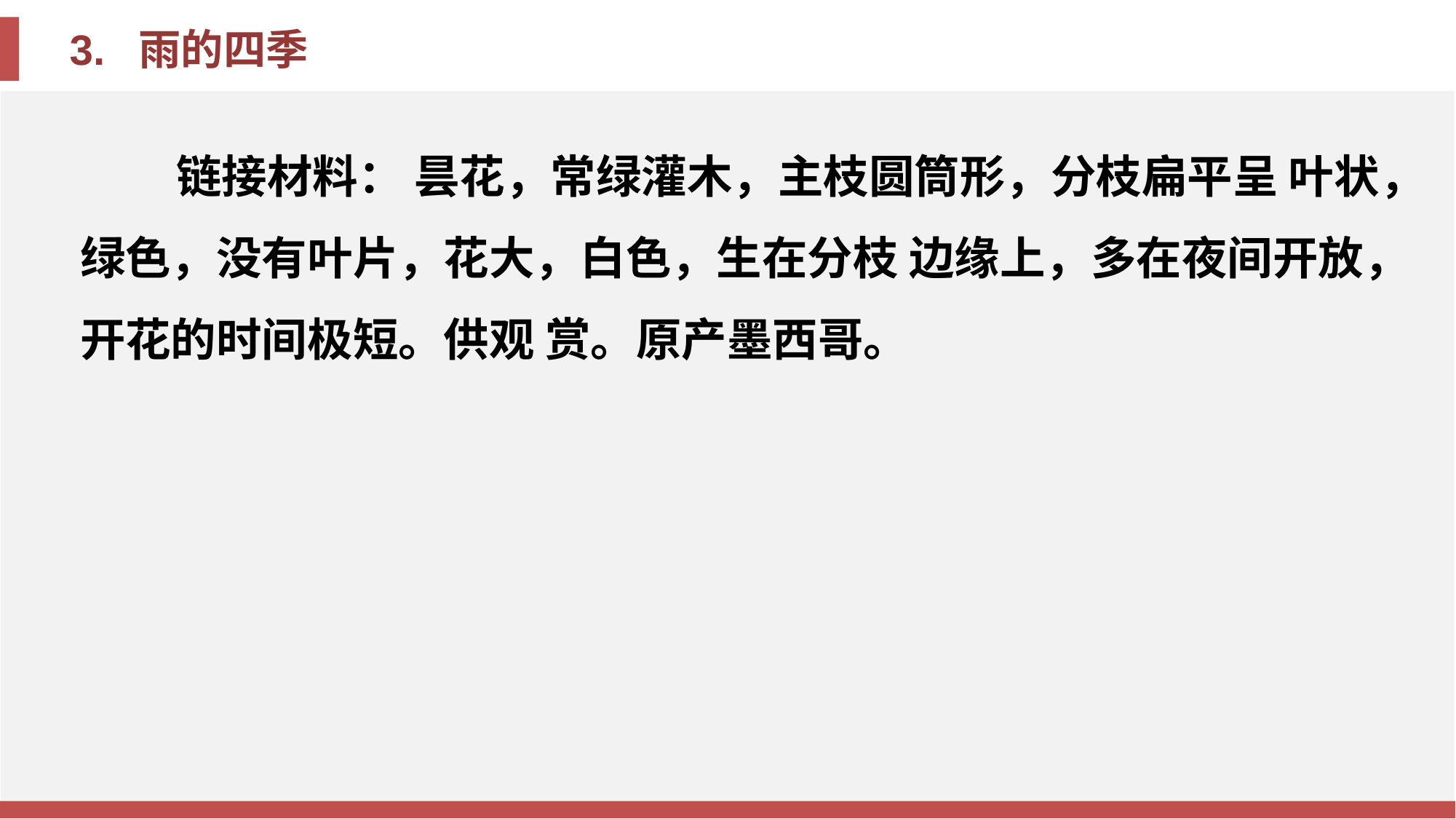

链接材料： 昙花，常绿灌木，主枝圆筒形，分枝扁平呈 叶状，绿色，没有叶片，花大，白色，生在分枝 边缘上，多在夜间开放，开花的时间极短。供观 赏。原产墨西哥。